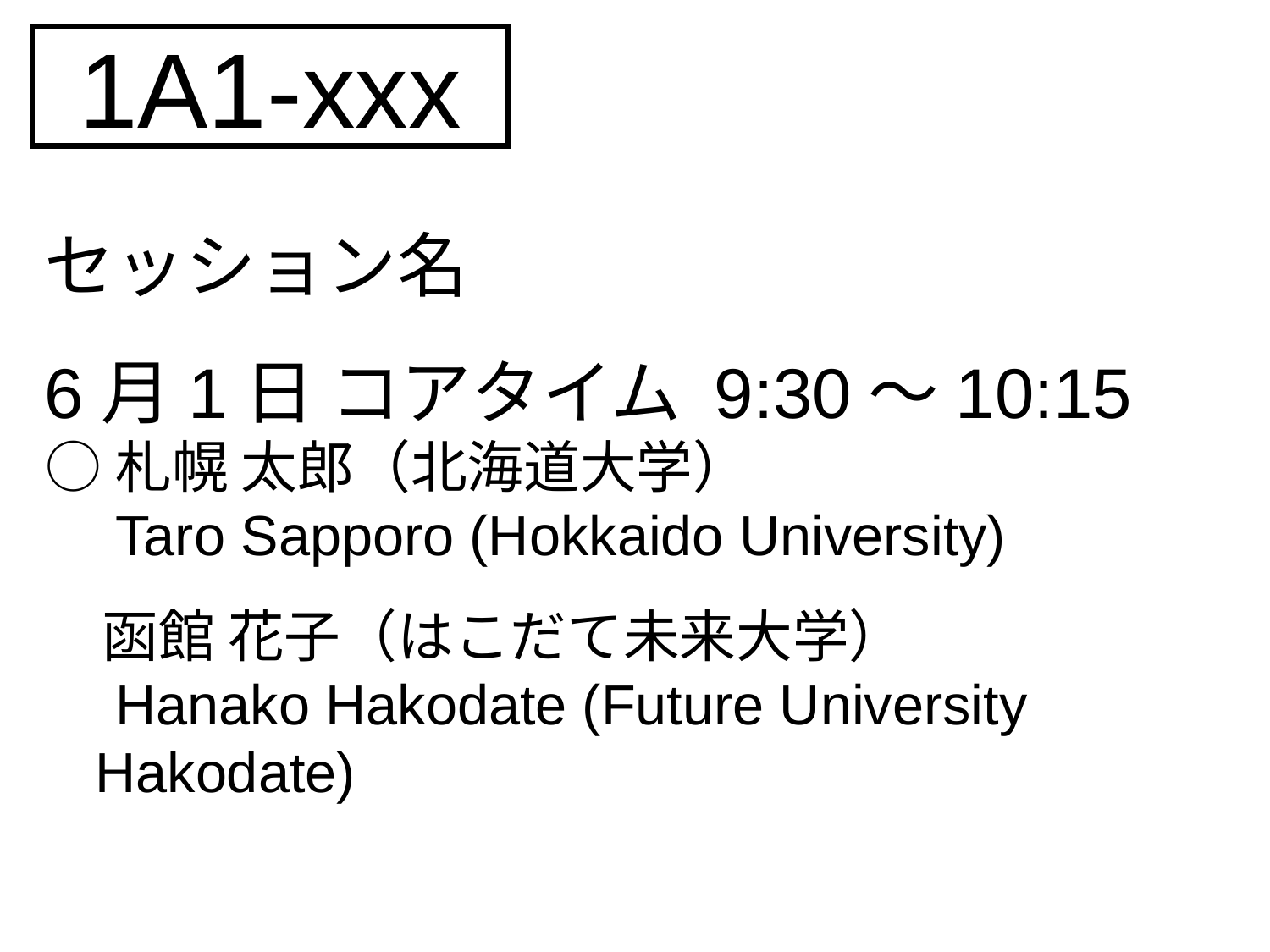

1A1-xxx
セッション名
6月1日 コアタイム 9:30～10:15
○札幌 太郎（北海道大学）
　Taro Sapporo (Hokkaido University)

　函館 花子（はこだて未来大学）
　Hanako Hakodate (Future University Hakodate)